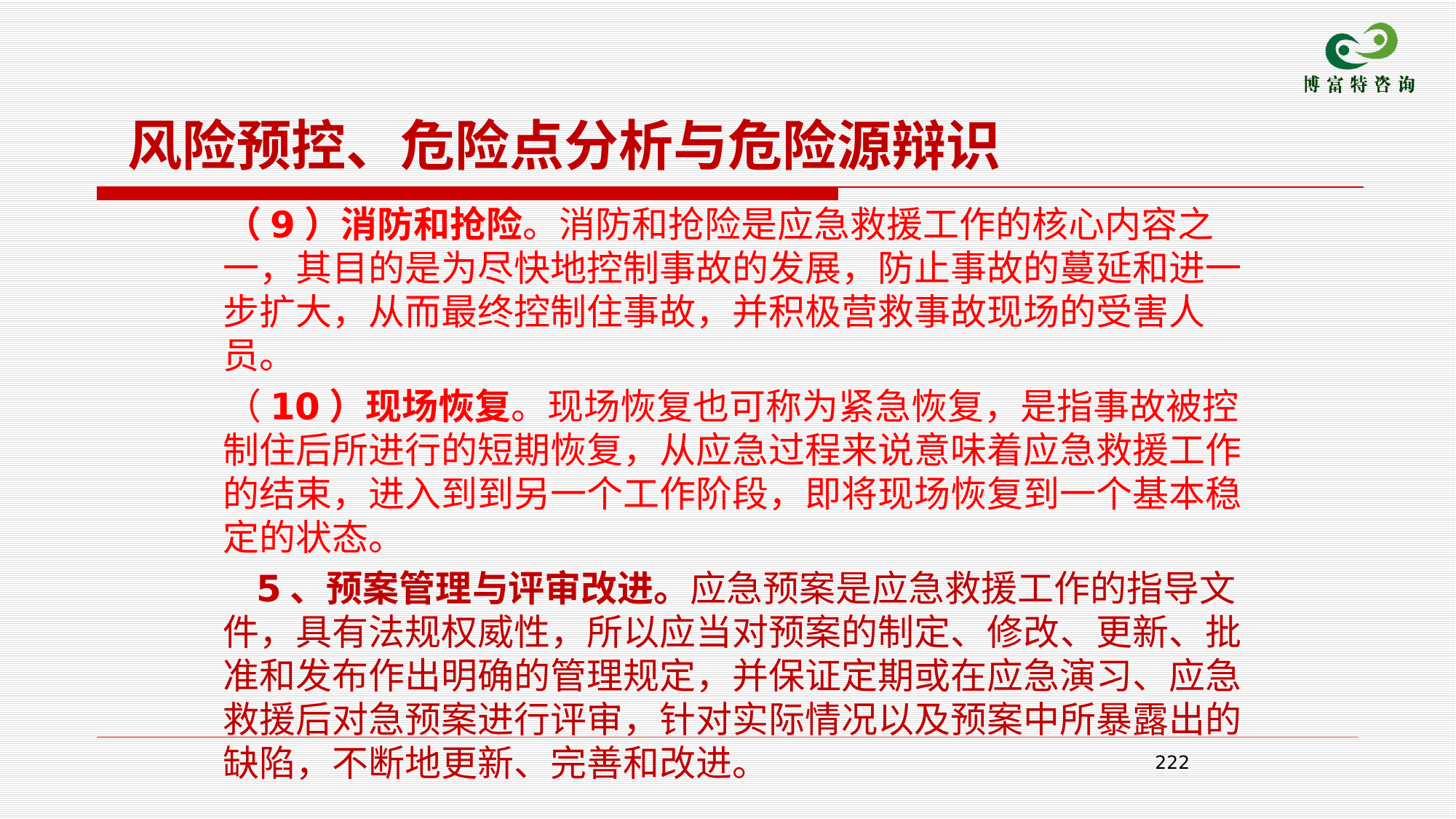

风险预控、危险点分析与危险源辩识
      （9）消防和抢险。消防和抢险是应急救援工作的核心内容之一，其目的是为尽快地控制事故的发展，防止事故的蔓延和进一步扩大，从而最终控制住事故，并积极营救事故现场的受害人员。
      （10）现场恢复。现场恢复也可称为紧急恢复，是指事故被控制住后所进行的短期恢复，从应急过程来说意味着应急救援工作的结束，进入到到另一个工作阶段，即将现场恢复到一个基本稳定的状态。
       5、预案管理与评审改进。应急预案是应急救援工作的指导文件，具有法规权威性，所以应当对预案的制定、修改、更新、批准和发布作出明确的管理规定，并保证定期或在应急演习、应急救援后对急预案进行评审，针对实际情况以及预案中所暴露出的缺陷，不断地更新、完善和改进。

222